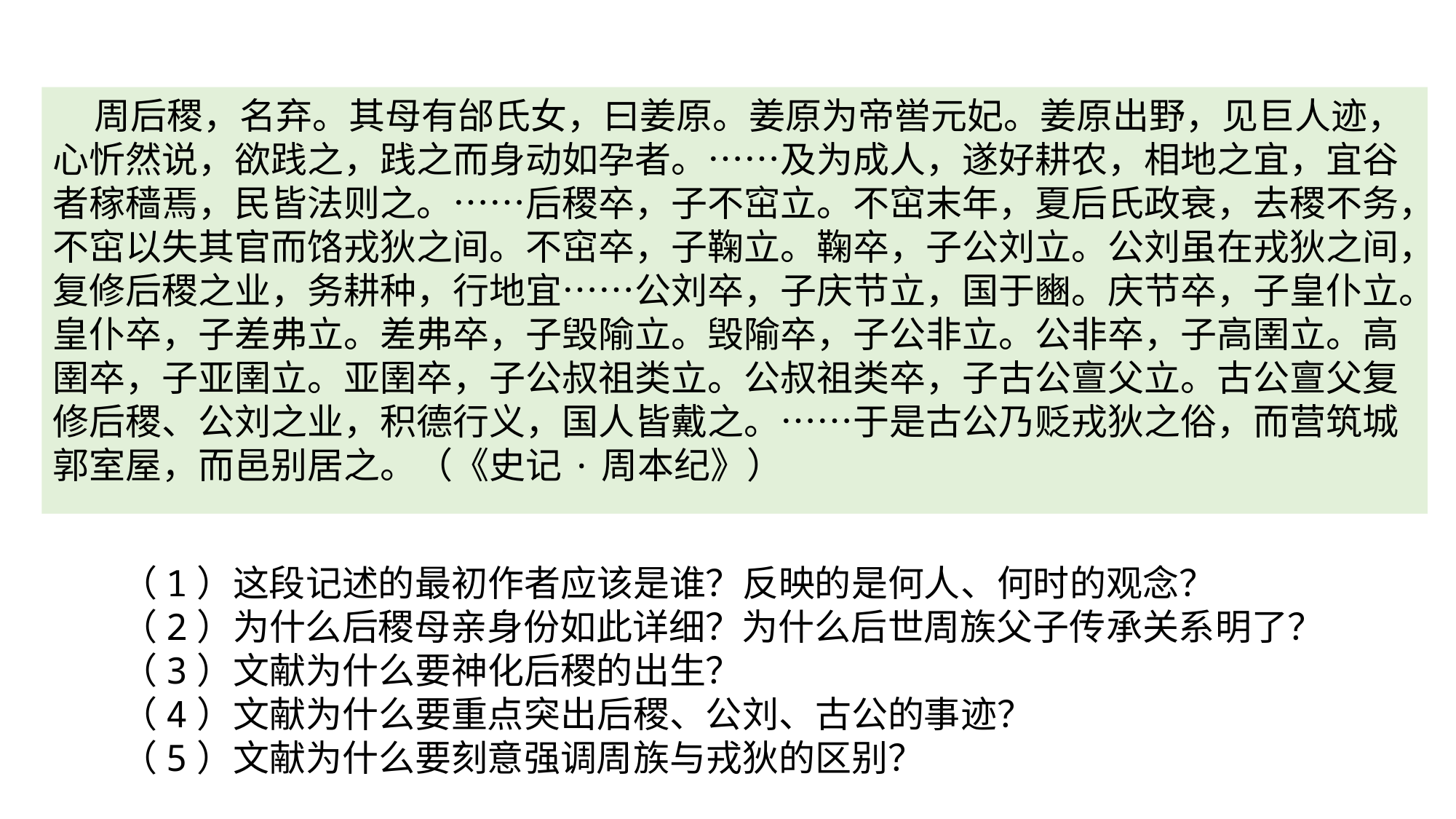

周后稷，名弃。其母有邰氏女，曰姜原。姜原为帝喾元妃。姜原出野，见巨人迹，心忻然说，欲践之，践之而身动如孕者。……及为成人，遂好耕农，相地之宜，宜谷者稼穑焉，民皆法则之。……后稷卒，子不窋立。不窋末年，夏后氏政衰，去稷不务，不窋以失其官而饹戎狄之间。不窋卒，子鞠立。鞠卒，子公刘立。公刘虽在戎狄之间，复修后稷之业，务耕种，行地宜……公刘卒，子庆节立，国于豳。庆节卒，子皇仆立。皇仆卒，子差弗立。差弗卒，子毁隃立。毁隃卒，子公非立。公非卒，子高圉立。高圉卒，子亚圉立。亚圉卒，子公叔祖类立。公叔祖类卒，子古公亶父立。古公亶父复修后稷、公刘之业，积德行义，国人皆戴之。……于是古公乃贬戎狄之俗，而营筑城郭室屋，而邑别居之。（《史记·周本纪》）
  （1）这段记述的最初作者应该是谁？反映的是何人、何时的观念？
  （2）为什么后稷母亲身份如此详细？为什么后世周族父子传承关系明了？
  （3）文献为什么要神化后稷的出生？
  （4）文献为什么要重点突出后稷、公刘、古公的事迹？
  （5）文献为什么要刻意强调周族与戎狄的区别？